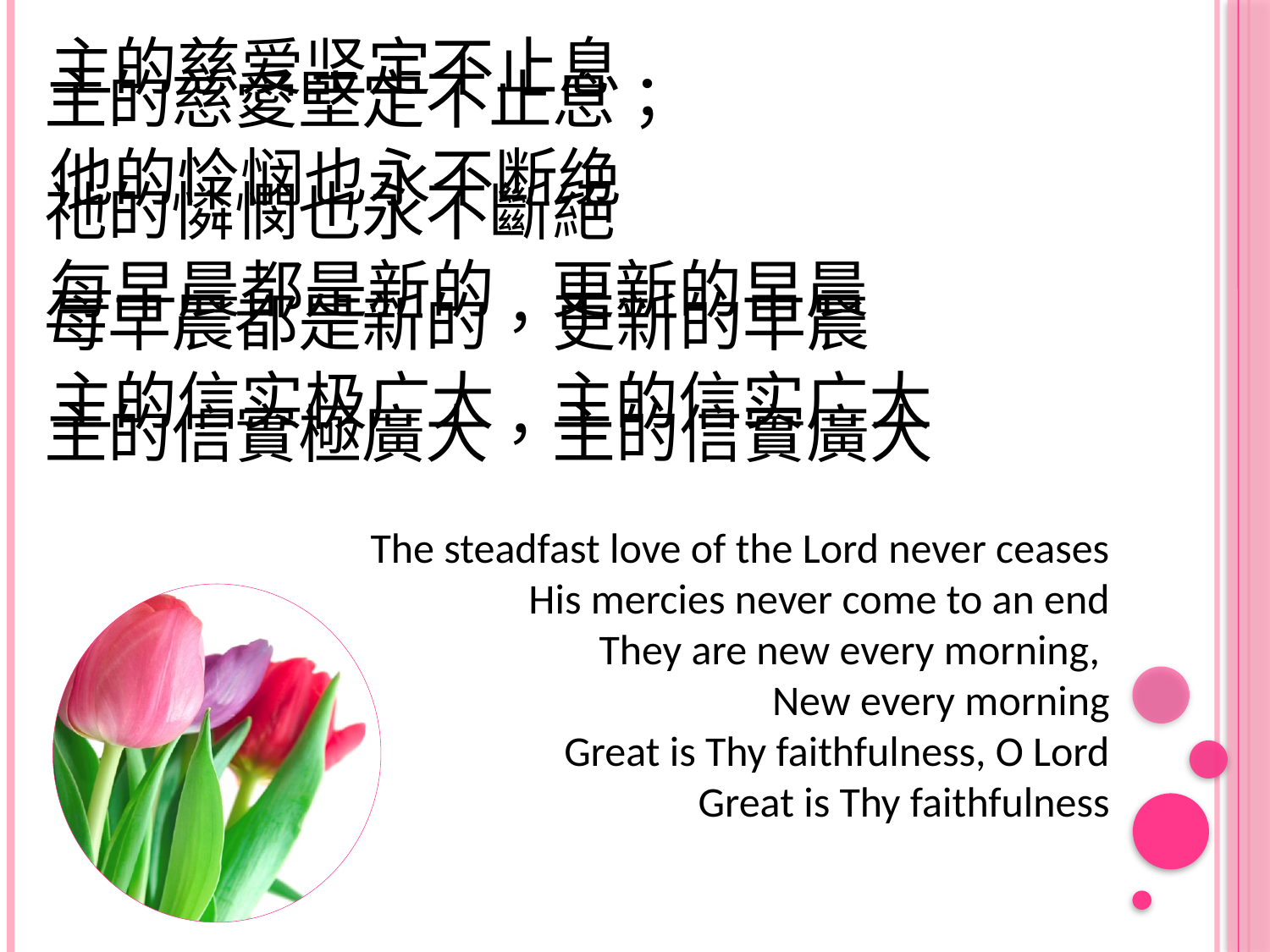

主的慈爱坚定不止息
他的怜悯也永不断绝
每早晨都是新的    更新的早晨
主的信实极广大    主的信实广大
主的慈愛堅定不止息；
祂的憐憫也永不斷絕
每早晨都是新的，更新的早晨
主的信實極廣大，主的信實廣大
The steadfast love of the Lord never ceases
His mercies never come to an end
They are new every morning,
New every morning
Great is Thy faithfulness, O Lord
Great is Thy faithfulness